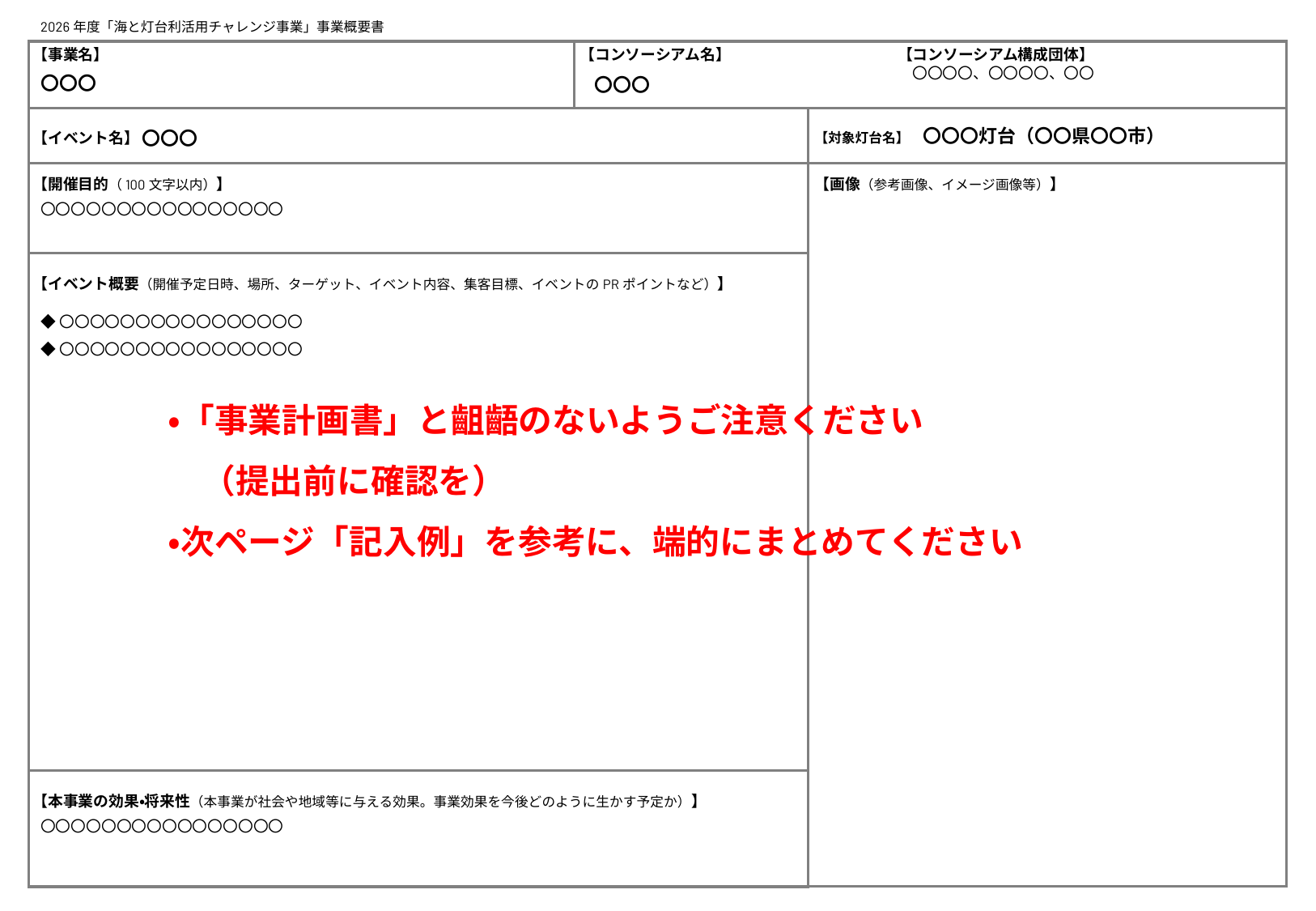

2026年度「海と灯台利活用チャレンジ事業」事業概要書
【事業名】　　　　　　　　　　　　　　　　　　　　　　　　　　　　　　　【コンソーシアム名】　　　　　　　　　　　【コンソーシアム構成団体】

〇〇〇〇、〇〇〇〇、〇〇
〇〇〇
〇〇〇

【対象灯台名】　〇〇〇灯台（〇〇県〇〇市）
〇〇〇
【イベント名】

【開催目的（100文字以内）】
【画像（参考画像、イメージ画像等）】
〇〇〇〇〇〇〇〇〇〇〇〇〇〇〇〇

【イベント概要（開催予定日時、場所、ターゲット、イベント内容、集客目標、イベントのPRポイントなど）】
◆〇〇〇〇〇〇〇〇〇〇〇〇〇〇〇〇
◆〇〇〇〇〇〇〇〇〇〇〇〇〇〇〇〇

・「事業計画書」と齟齬のないようご注意ください
　（提出前に確認を）
・次ページ「記入例」を参考に、端的にまとめてください

【本事業の効果・将来性（本事業が社会や地域等に与える効果。事業効果を今後どのように生かす予定か）】
〇〇〇〇〇〇〇〇〇〇〇〇〇〇〇〇